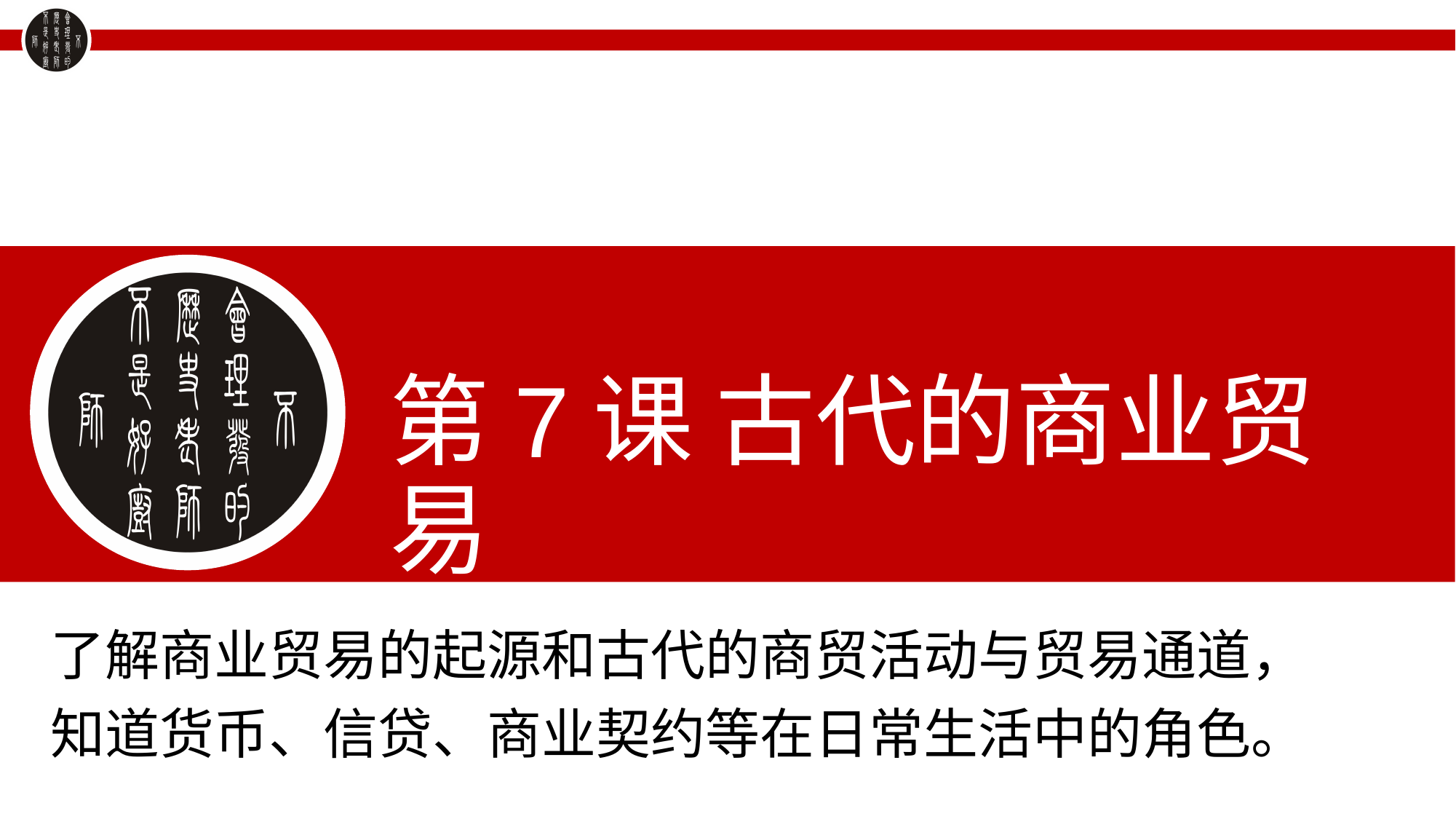

统编版高中历史必修经济与社会生活
第7课 古代的商业贸易
了解商业贸易的起源和古代的商贸活动与贸易通道，
知道货币、信贷、商业契约等在日常生活中的角色。